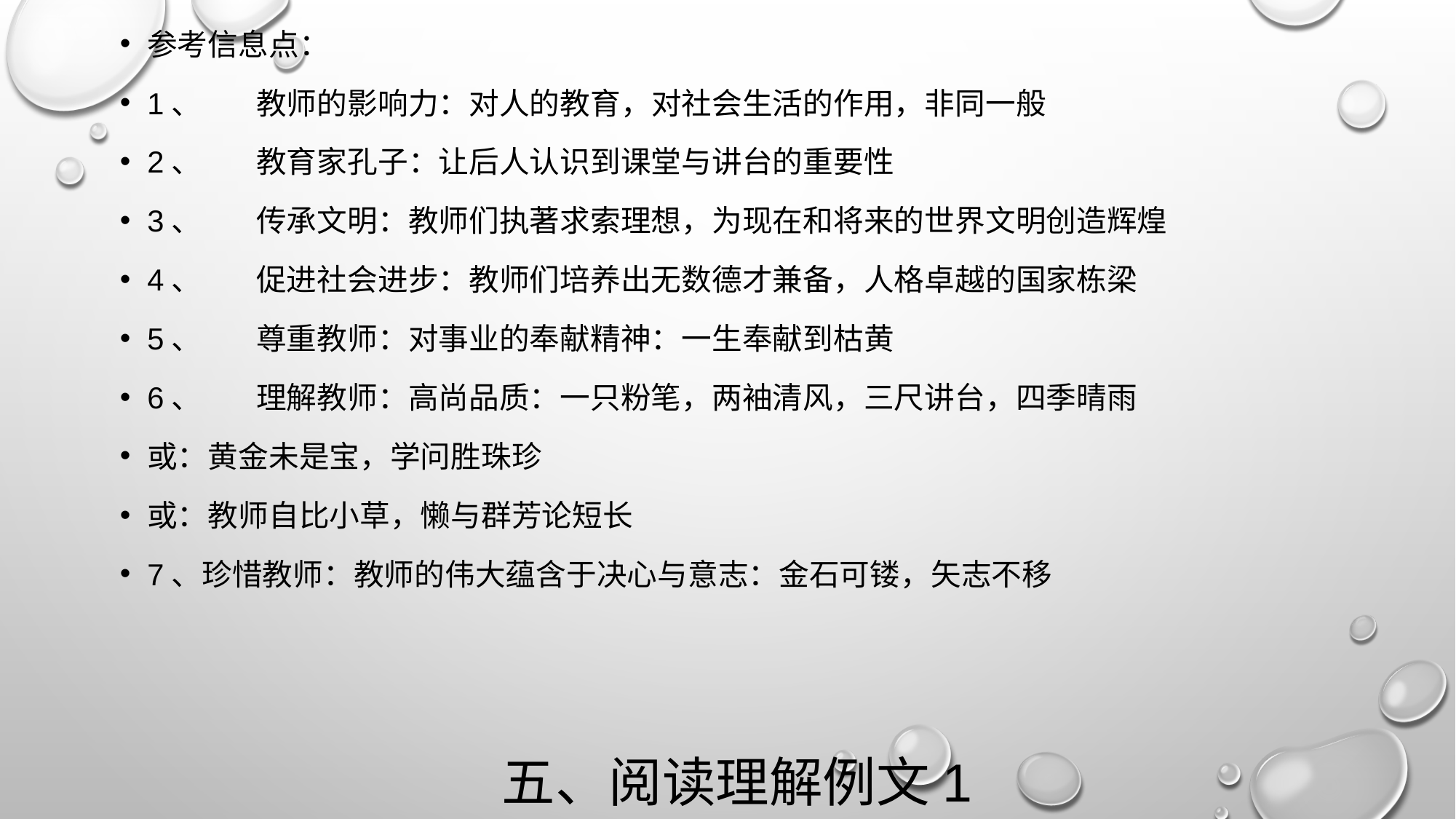

参考信息点：
1、	教师的影响力：对人的教育，对社会生活的作用，非同一般
2、	教育家孔子：让后人认识到课堂与讲台的重要性
3、	传承文明：教师们执著求索理想，为现在和将来的世界文明创造辉煌
4、	促进社会进步：教师们培养出无数德才兼备，人格卓越的国家栋梁
5、	尊重教师：对事业的奉献精神：一生奉献到枯黄
6、	理解教师：高尚品质：一只粉笔，两袖清风，三尺讲台，四季晴雨
或：黄金未是宝，学问胜珠珍
或：教师自比小草，懒与群芳论短长
7、珍惜教师：教师的伟大蕴含于决心与意志：金石可镂，矢志不移

# 五、阅读理解例文1